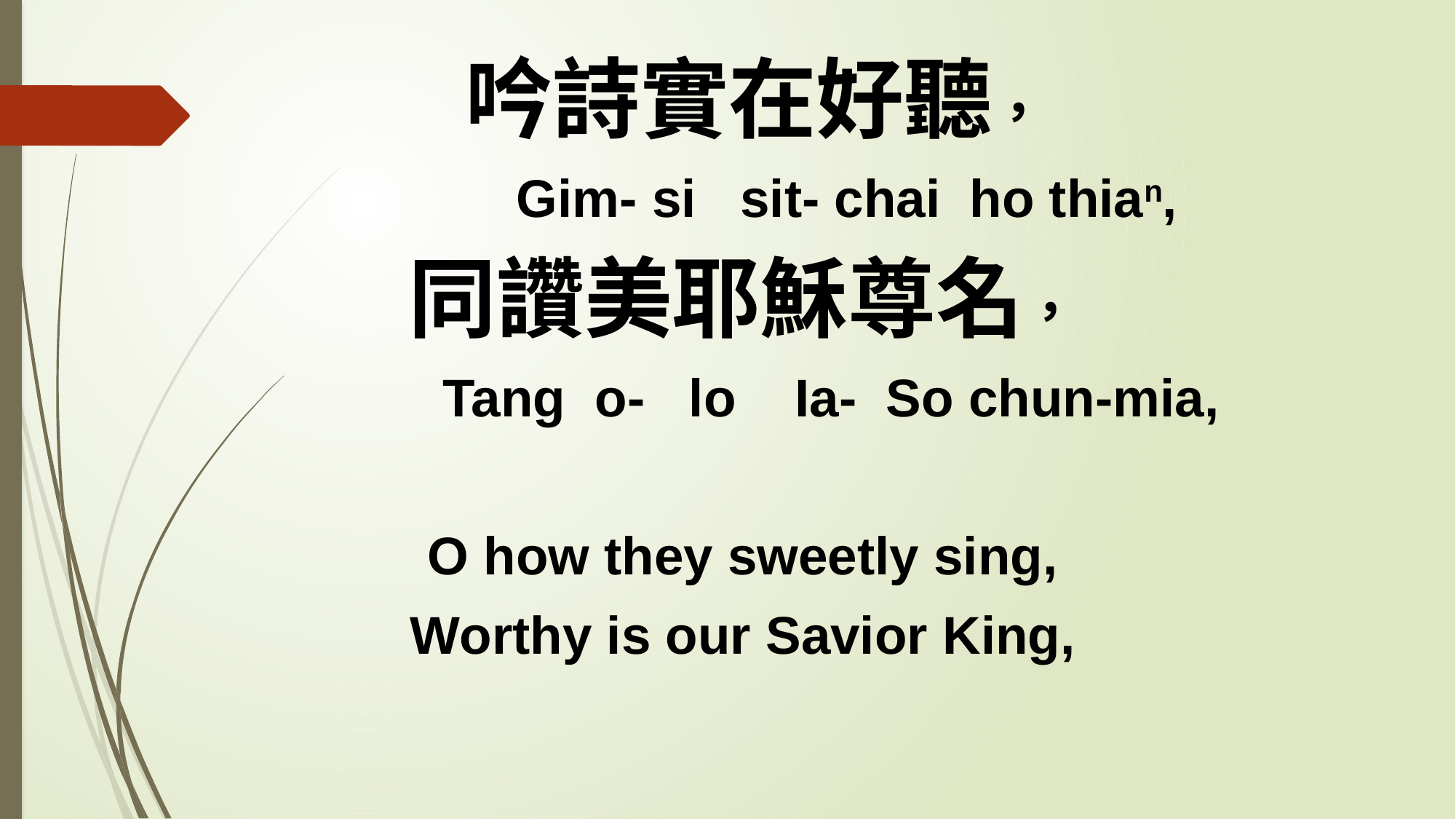

吟詩實在好聽，
                    Gim- si   sit- chai  ho thian,
同讚美耶穌尊名，
               Tang  o-   lo    Ia-  So chun-mia,

O how they sweetly sing,
Worthy is our Savior King,